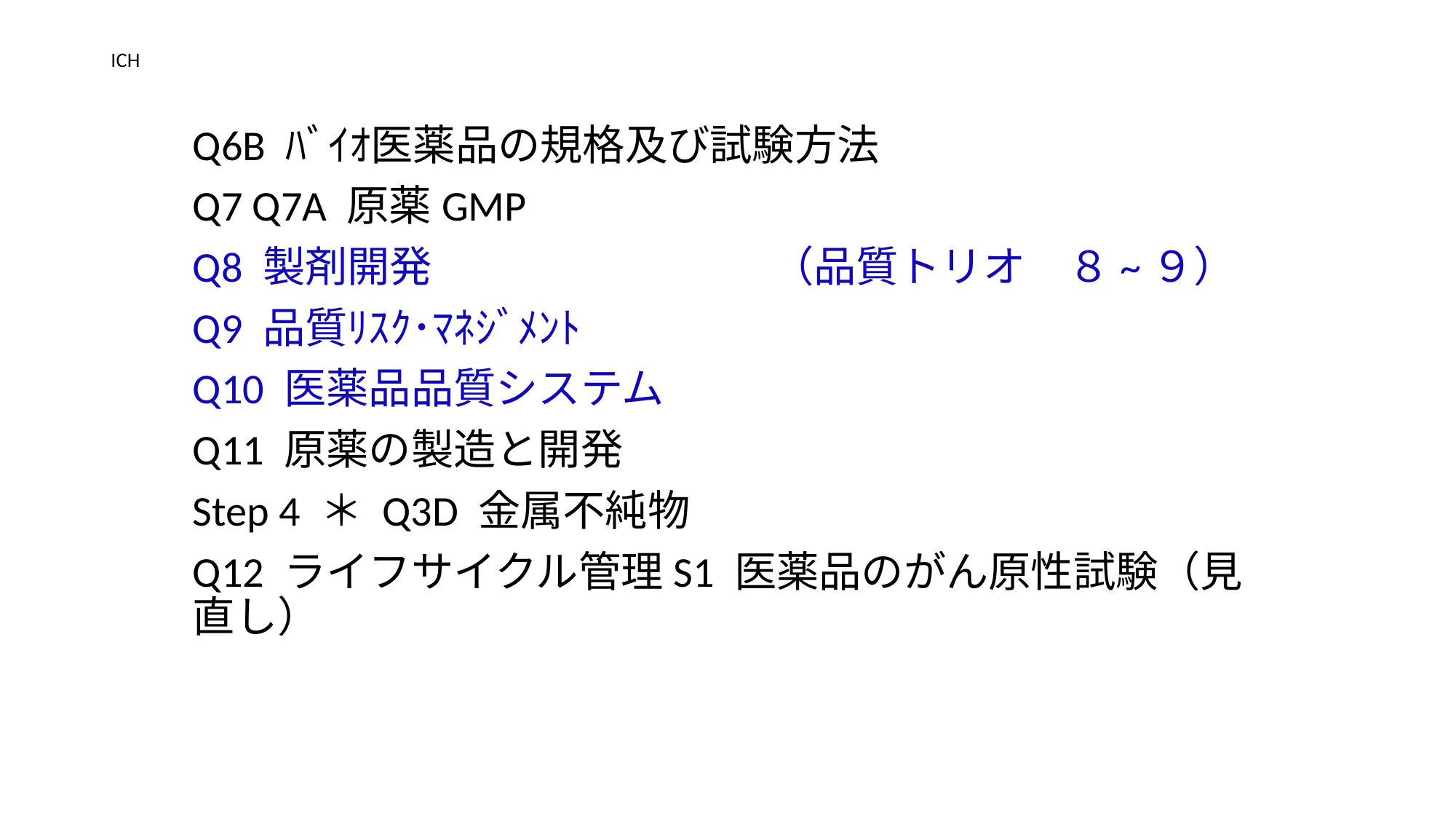

# ICH
Q6B ﾊﾞｲｵ医薬品の規格及び試験方法
Q7 Q7A 原薬GMP
Q8 製剤開発　　　　　　　　（品質トリオ　８~９）
Q9 品質ﾘｽｸ･ﾏﾈｼﾞﾒﾝﾄ
Q10 医薬品品質システム
Q11 原薬の製造と開発
Step 4 ＊ Q3D 金属不純物
Q12 ライフサイクル管理S1 医薬品のがん原性試験（見直し）